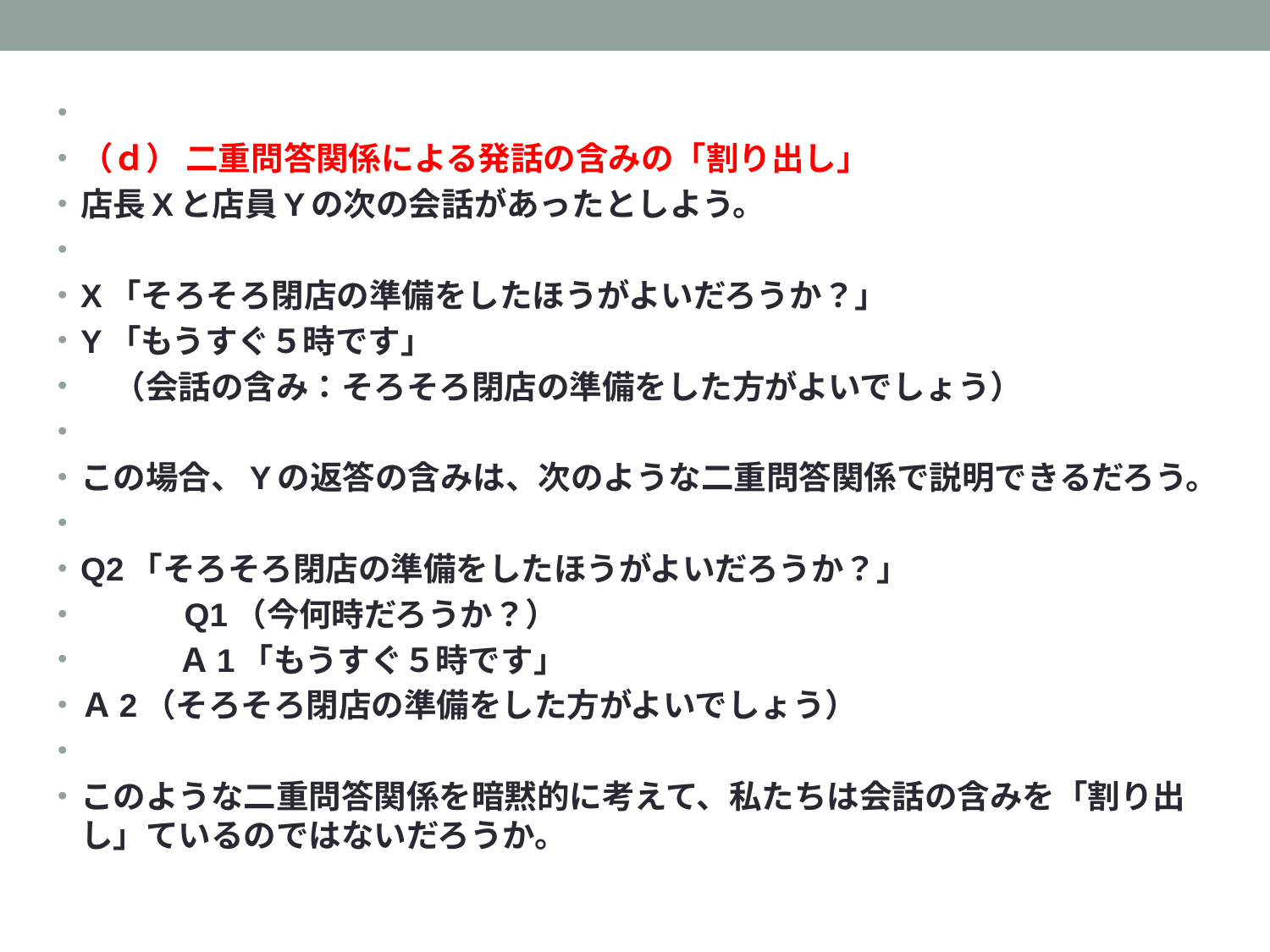

（ｄ） 二重問答関係による発話の含みの「割り出し」
店長Xと店員Yの次の会話があったとしよう。

X「そろそろ閉店の準備をしたほうがよいだろうか？」
Y「もうすぐ５時です」
　（会話の含み：そろそろ閉店の準備をした方がよいでしょう）

この場合、Yの返答の含みは、次のような二重問答関係で説明できるだろう。

Q2「そろそろ閉店の準備をしたほうがよいだろうか？」
　　　Q1（今何時だろうか？）
　　　Ａ1「もうすぐ５時です」
Ａ2（そろそろ閉店の準備をした方がよいでしょう）

このような二重問答関係を暗黙的に考えて、私たちは会話の含みを「割り出し」ているのではないだろうか。